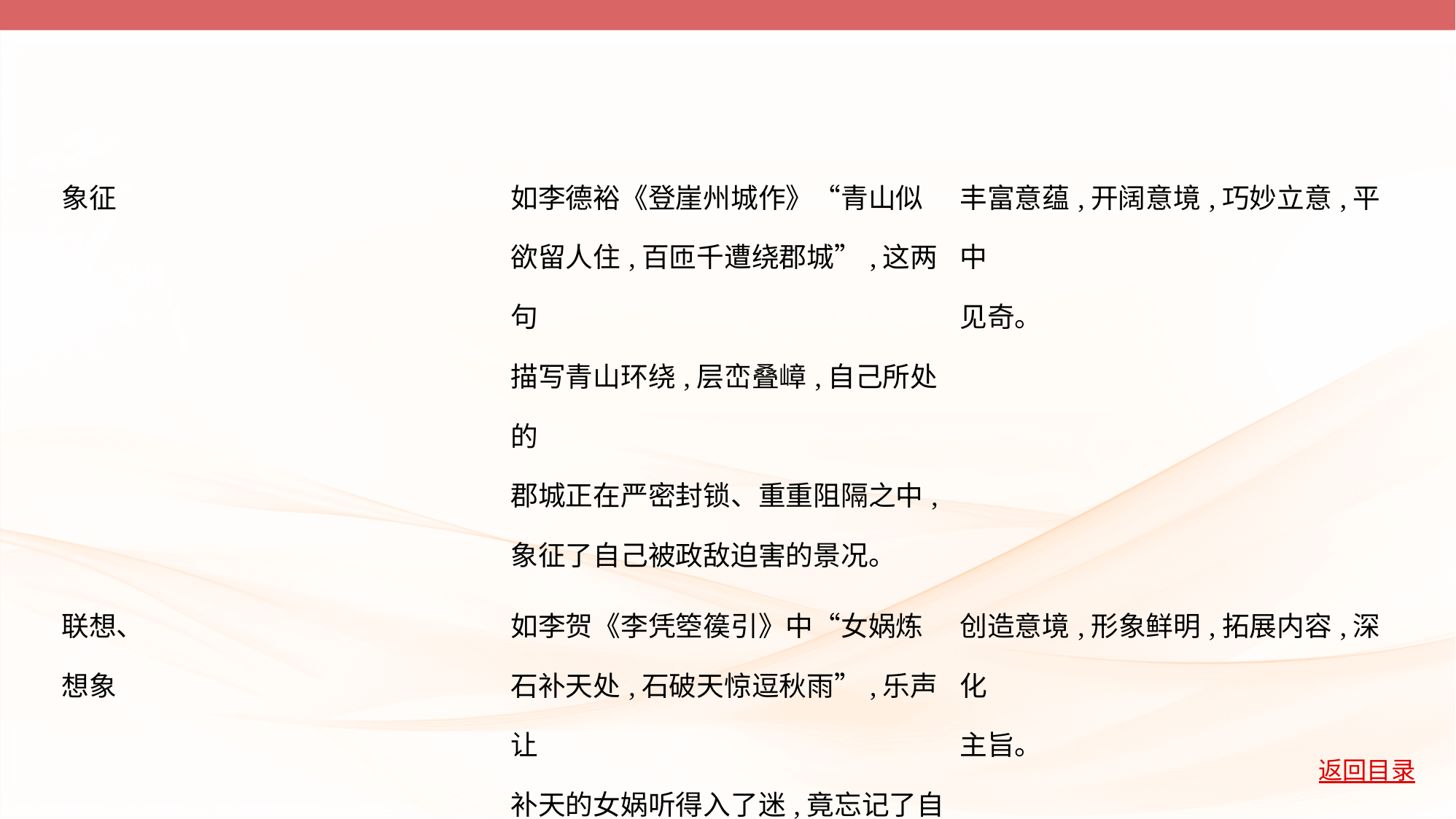

| 象征 | 如李德裕《登崖州城作》“青山似 欲留人住,百匝千遭绕郡城”,这两句 描写青山环绕,层峦叠嶂,自己所处的 郡城正在严密封锁、重重阻隔之中, 象征了自己被政敌迫害的景况。 | 丰富意蕴,开阔意境,巧妙立意,平中 见奇。 |
| --- | --- | --- |
| 联想、 想象 | 如李贺《李凭箜篌引》中“女娲炼 石补天处,石破天惊逗秋雨”,乐声让 补天的女娲听得入了迷,竟忘记了自 己的职责,结果石破天惊,秋雨倾泻, 这种想象大胆新奇,又感人肺腑。 | 创造意境,形象鲜明,拓展内容,深化 主旨。 |